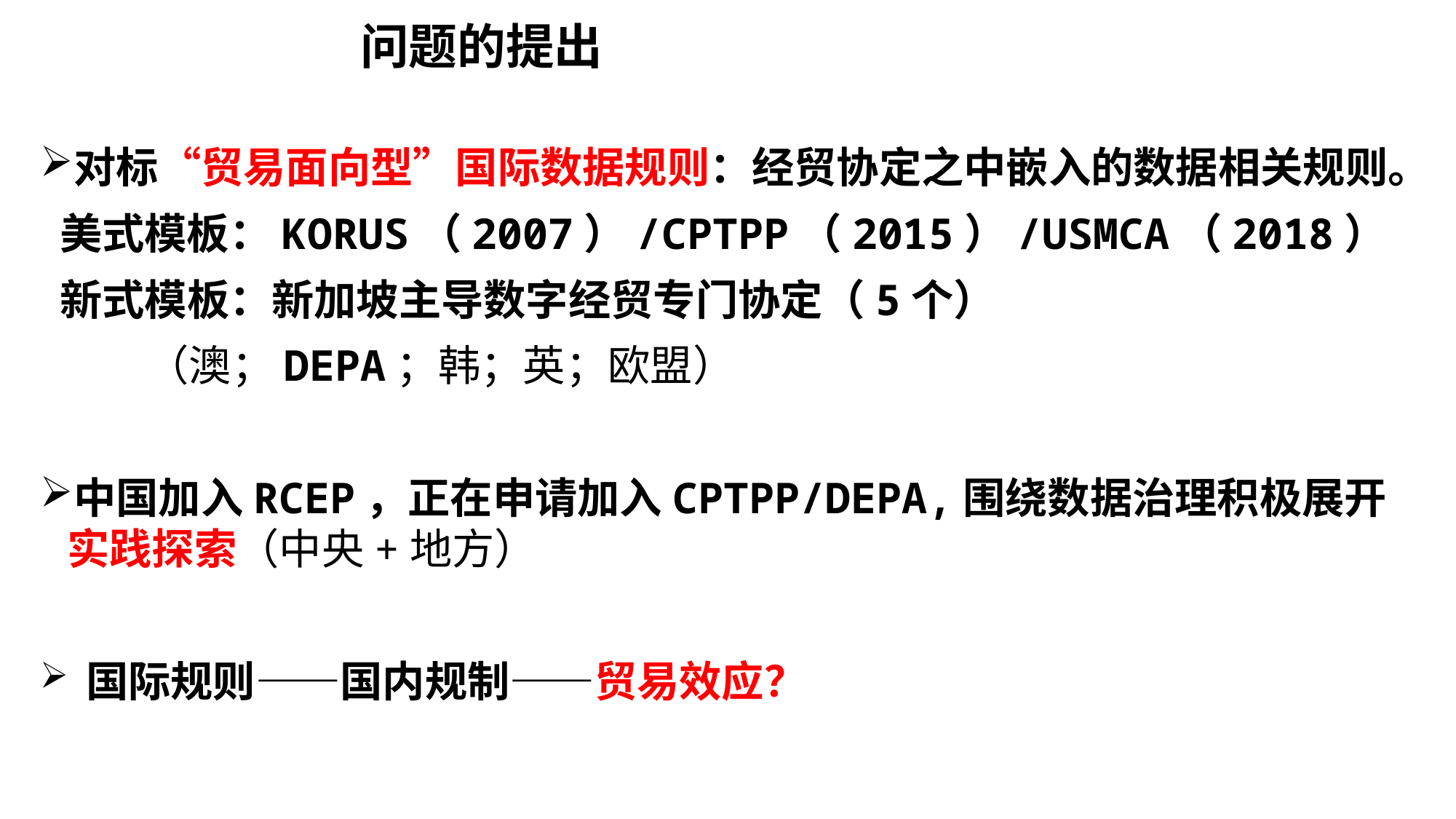

# 问题的提出
对标“贸易面向型”国际数据规则：经贸协定之中嵌入的数据相关规则。
 美式模板：KORUS（2007）/CPTPP（2015）/USMCA（2018）
 新式模板：新加坡主导数字经贸专门协定（5个）
          （澳；DEPA；韩；英；欧盟）

中国加入RCEP，正在申请加入CPTPP/DEPA,围绕数据治理积极展开实践探索（中央+地方）

 国际规则——国内规制——贸易效应？